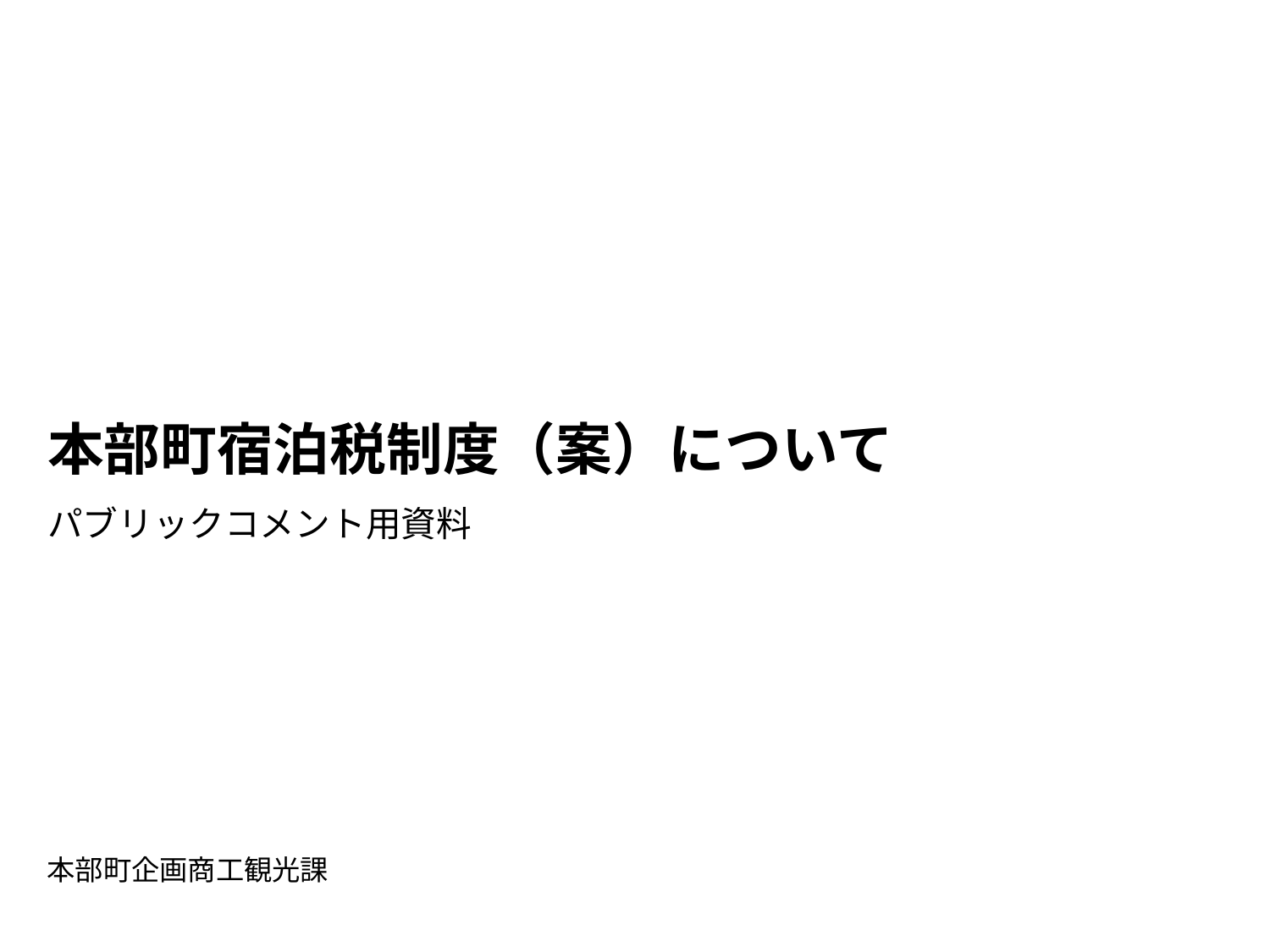

# 本部町宿泊税制度（案）について
パブリックコメント用資料
本部町企画商工観光課